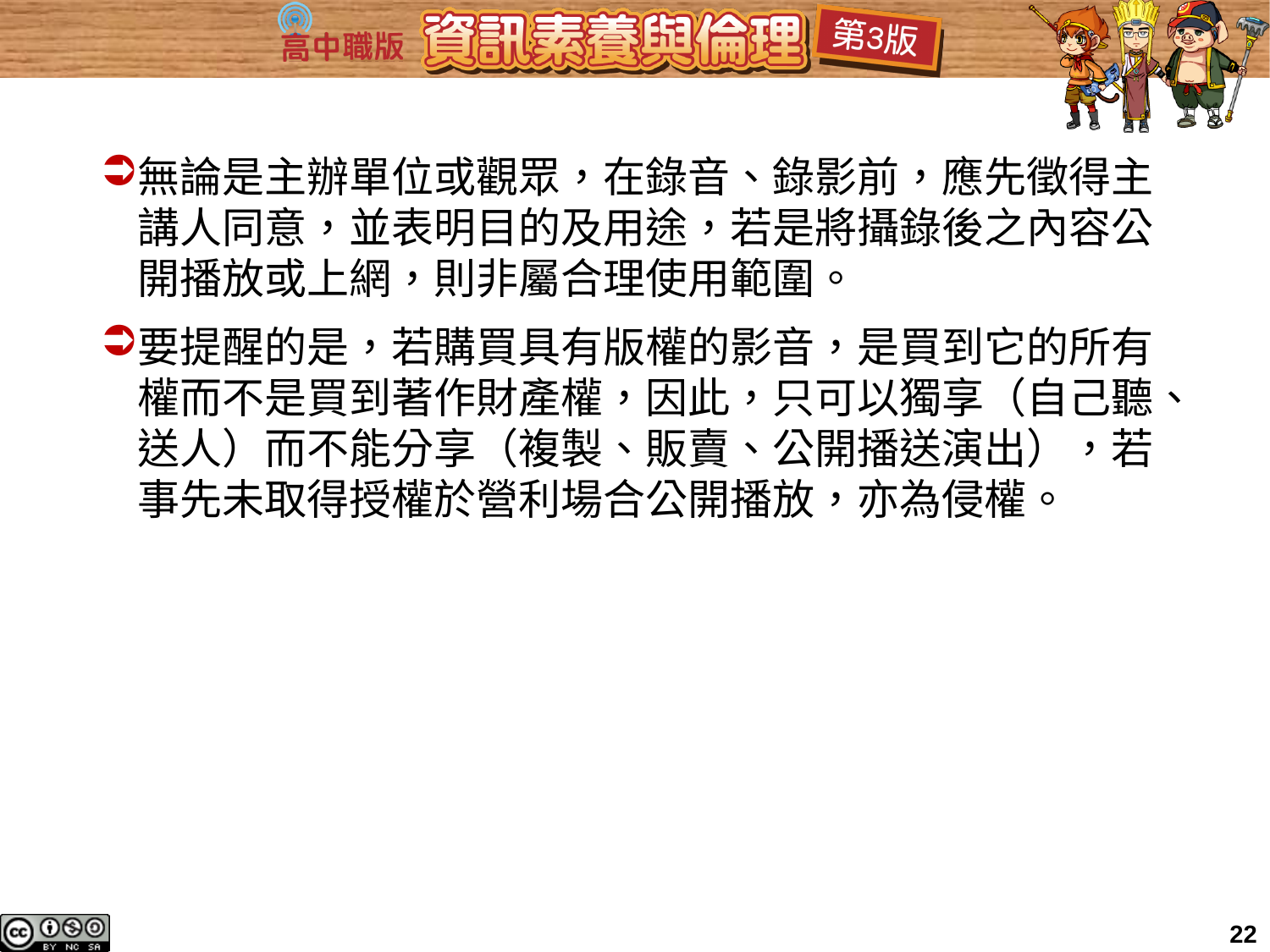

無論是主辦單位或觀眾，在錄音、錄影前，應先徵得主講人同意，並表明目的及用途，若是將攝錄後之內容公開播放或上網，則非屬合理使用範圍。
要提醒的是，若購買具有版權的影音，是買到它的所有權而不是買到著作財產權，因此，只可以獨享（自己聽、送人）而不能分享（複製、販賣、公開播送演出），若事先未取得授權於營利場合公開播放，亦為侵權。
22